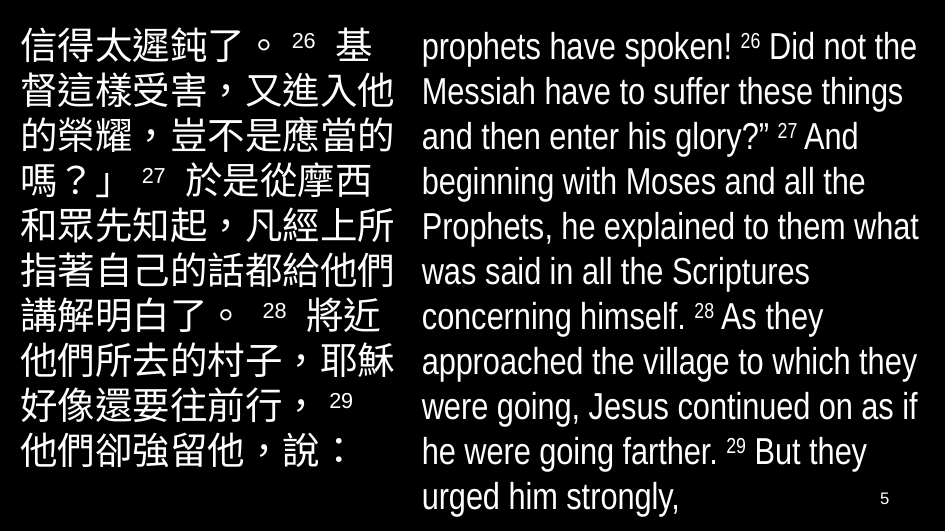

信得太遲鈍了。26 基督這樣受害，又進入他的榮耀，豈不是應當的嗎？」27 於是從摩西和眾先知起，凡經上所指著自己的話都給他們講解明白了。 28 將近他們所去的村子，耶穌好像還要往前行，29 他們卻強留他，說：
prophets have spoken! 26 Did not the Messiah have to suffer these things and then enter his glory?” 27 And beginning with Moses and all the Prophets, he explained to them what was said in all the Scriptures concerning himself. 28 As they approached the village to which they were going, Jesus continued on as if he were going farther. 29 But they urged him strongly,
5